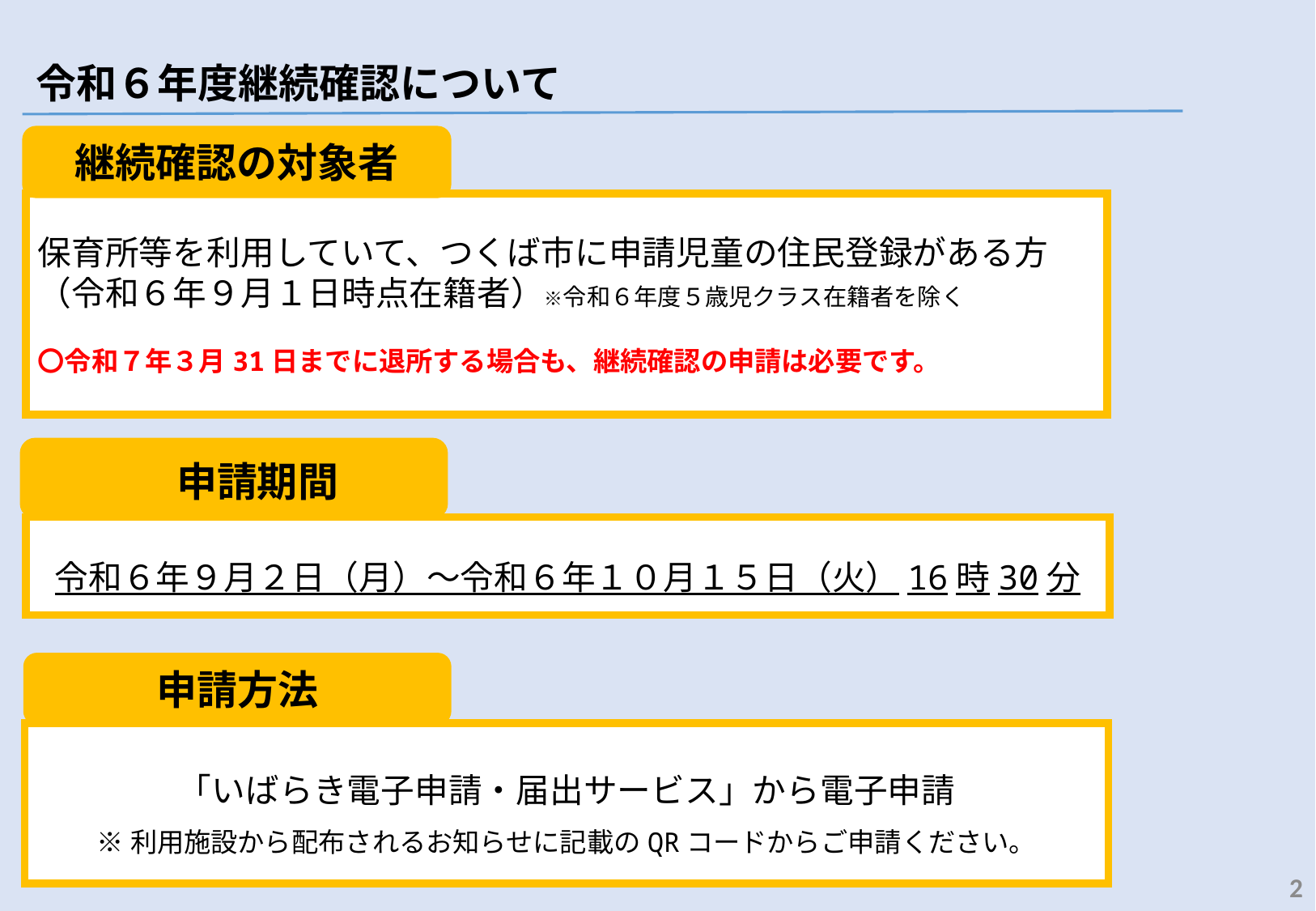

令和６年度継続確認について
継続確認の対象者
保育所等を利用していて、つくば市に申請児童の住民登録がある方
（令和６年９月１日時点在籍者）※令和６年度５歳児クラス在籍者を除く

〇令和７年３月31日までに退所する場合も、継続確認の申請は必要です。
　申請期間
令和６年９月２日（月）～令和６年１０月１５日（火）16時30分
申請方法
「いばらき電子申請・届出サービス」から電子申請
※利用施設から配布されるお知らせに記載のQRコードからご申請ください。
2